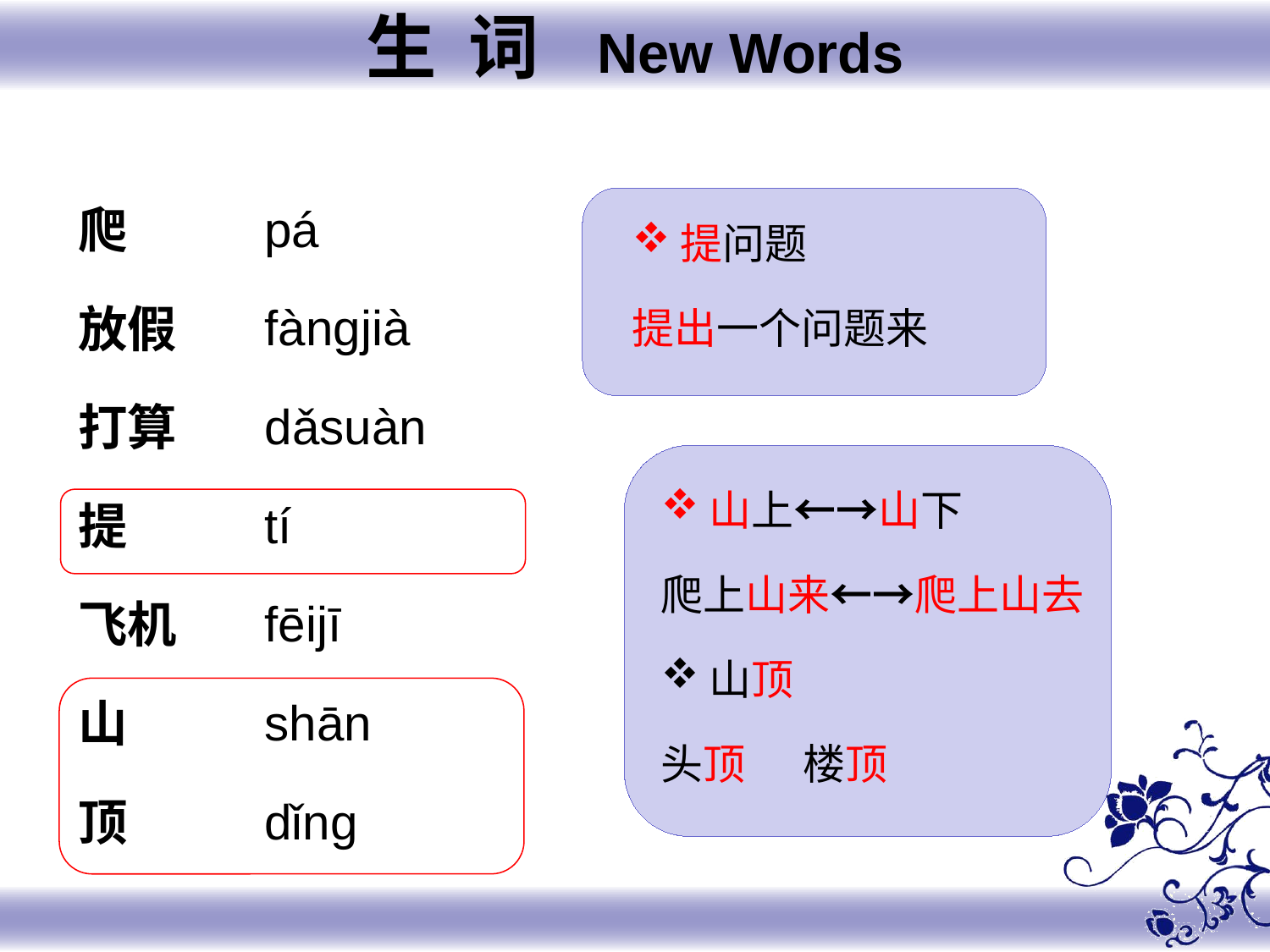

生  词   New Words
pá
fànɡjià
dǎsuàn
tí
fēijī
shān
dǐnɡ
爬
放假
打算
提
飞机
山
顶
提问题
提出一个问题来

山上←→山下
爬上山来←→爬上山去
山顶
头顶      楼顶